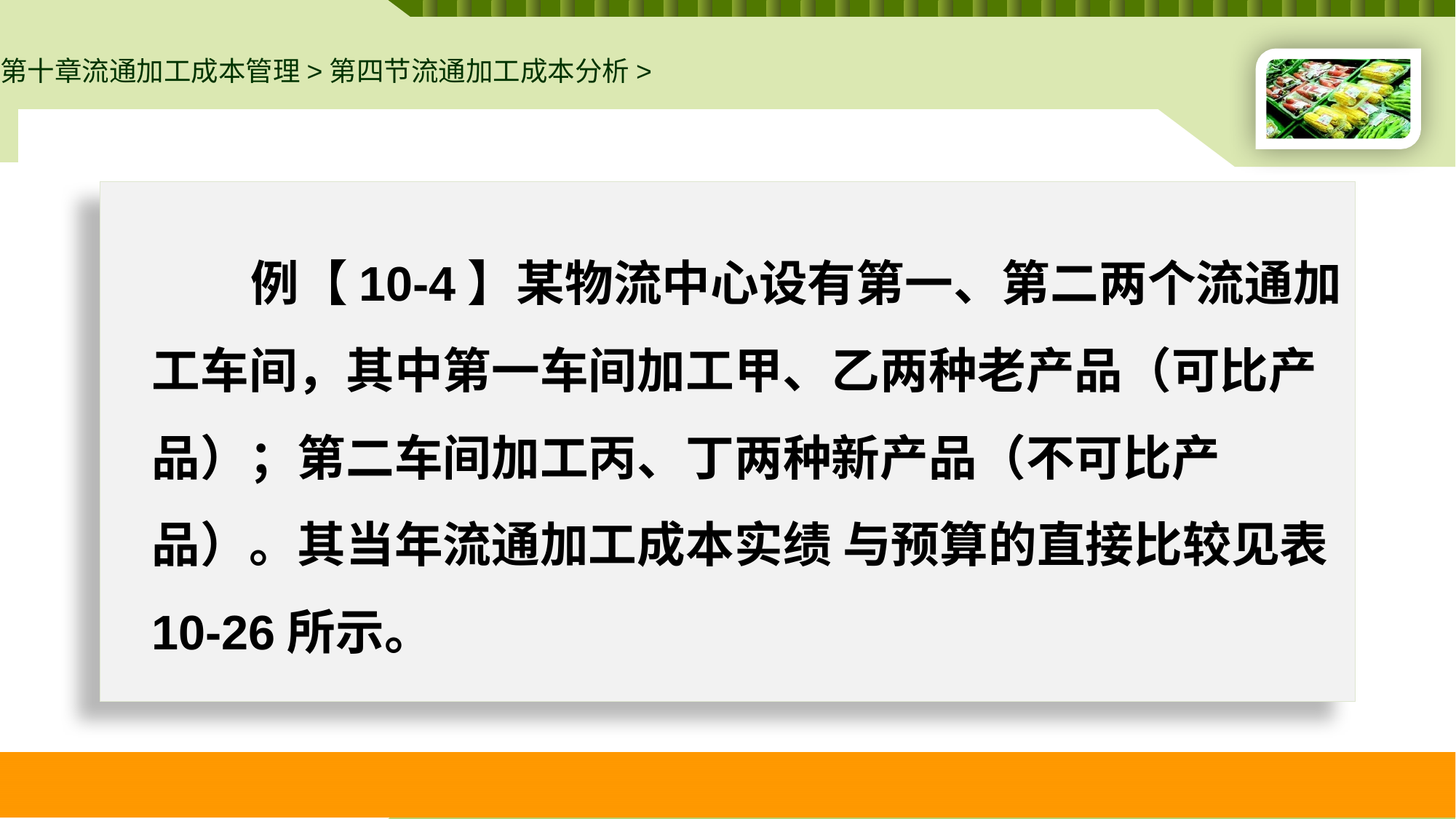

第十章流通加工成本管理>第四节流通加工成本分析>
例【10-4】某物流中心设有第一、第二两个流通加工车间，其中第一车间加工甲、乙两种老产品（可比产品）；第二车间加工丙、丁两种新产品（不可比产品）。其当年流通加工成本实绩 与预算的直接比较见表10-26所示。